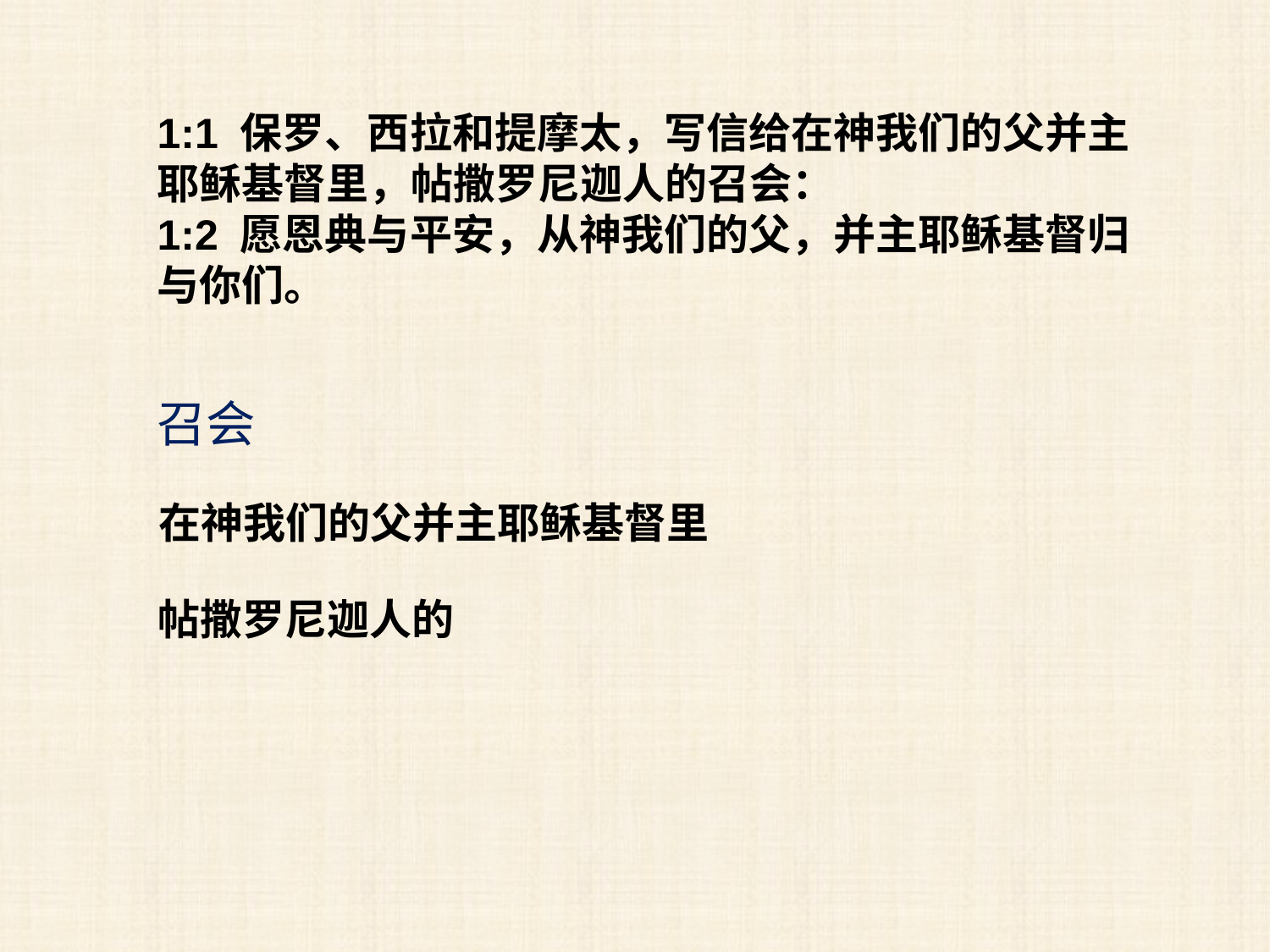

1:1 保罗、西拉和提摩太，写信给在神我们的父并主耶稣基督里，帖撒罗尼迦人的召会：
1:2 愿恩典与平安，从神我们的父，并主耶稣基督归与你们。
召会
在神我们的父并主耶稣基督里
帖撒罗尼迦人的